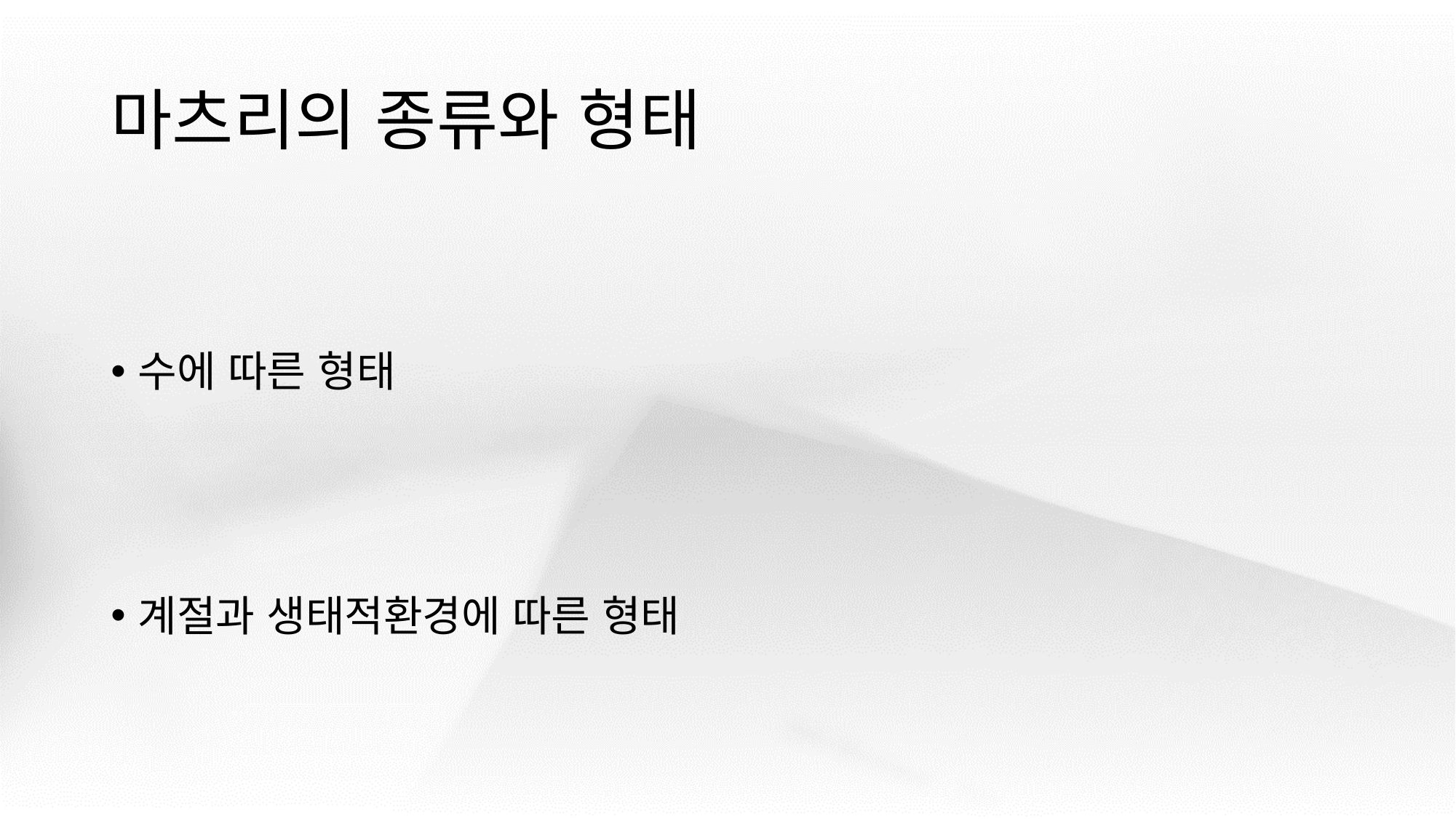

# 마츠리의 종류와 형태

수에 따른 형태

계절과 생태적환경에 따른 형태